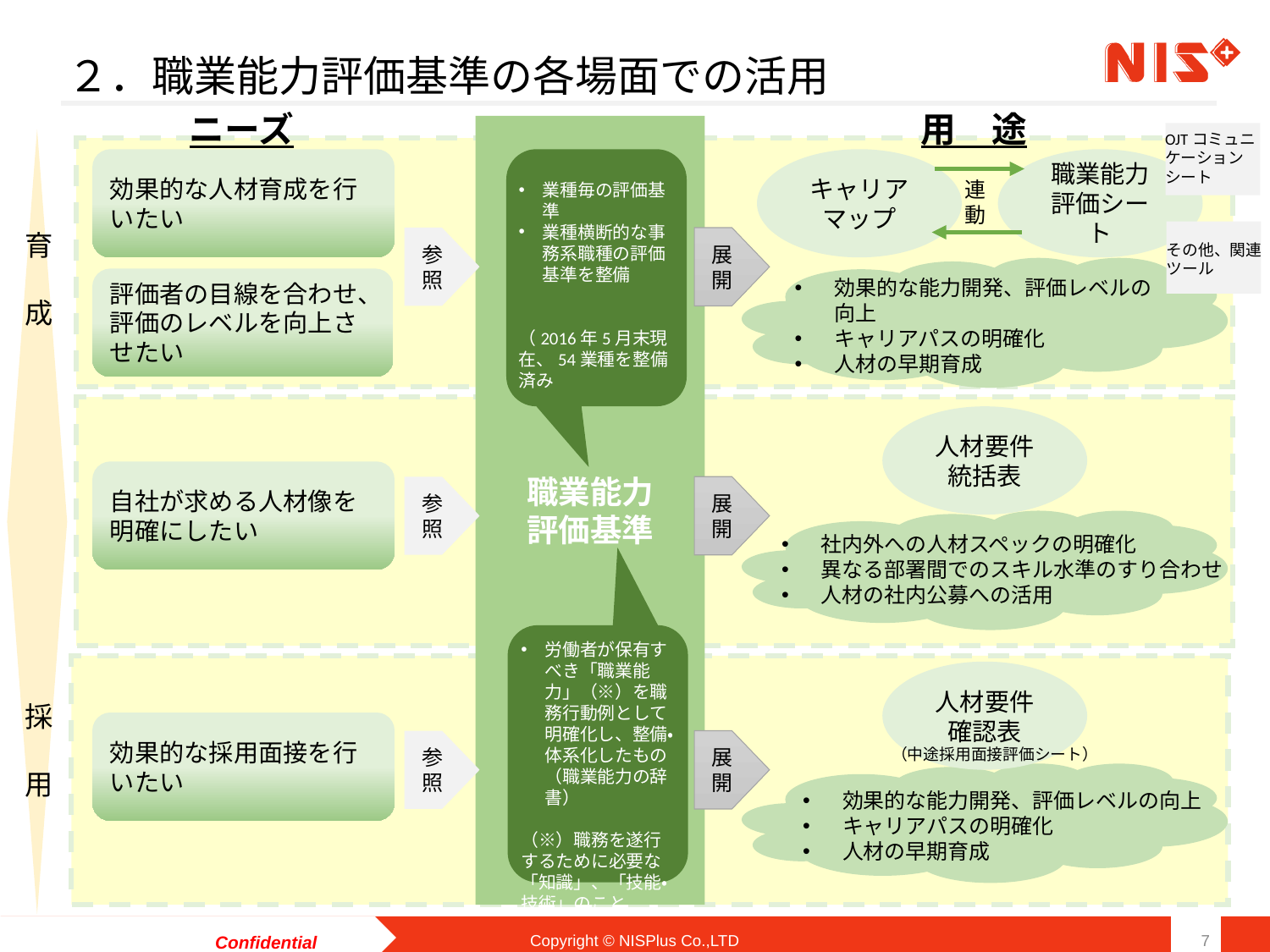

# ２．職業能力評価基準の各場面での活用
ニーズ
用　途
職業能力
評価基準
OJTコミュニ
ケーション
シート

効果的な人材育成を行いたい

キャリアマップ
職業能力評価シート
連動
業種毎の評価基準
業種横断的な事務系職種の評価基準を整備

（2016年5月末現在、54業種を整備済み
育

成

参照
展開
その他、関連
ツール

効果的な能力開発、評価レベルの
向上
キャリアパスの明確化
人材の早期育成
評価者の目線を合わせ、評価のレベルを向上させたい

人材要件
統括表
自社が求める人材像を明確にしたい
参照
展開

社内外への人材スペックの明確化
異なる部署間でのスキル水準のすり合わせ
人材の社内公募への活用

労働者が保有すべき「職業能力」（※）を職務行動例として明確化し、整備・体系化したもの（職業能力の辞書）

（※）職務を遂行するために必要な「知識」、「技能・技術」のこと

人材要件
確認表
採

用
効果的な採用面接を行いたい
参照
展開
（中途採用面接評価シート）

効果的な能力開発、評価レベルの向上
キャリアパスの明確化
人材の早期育成
Copyright © NISPlus Co.,LTD
7